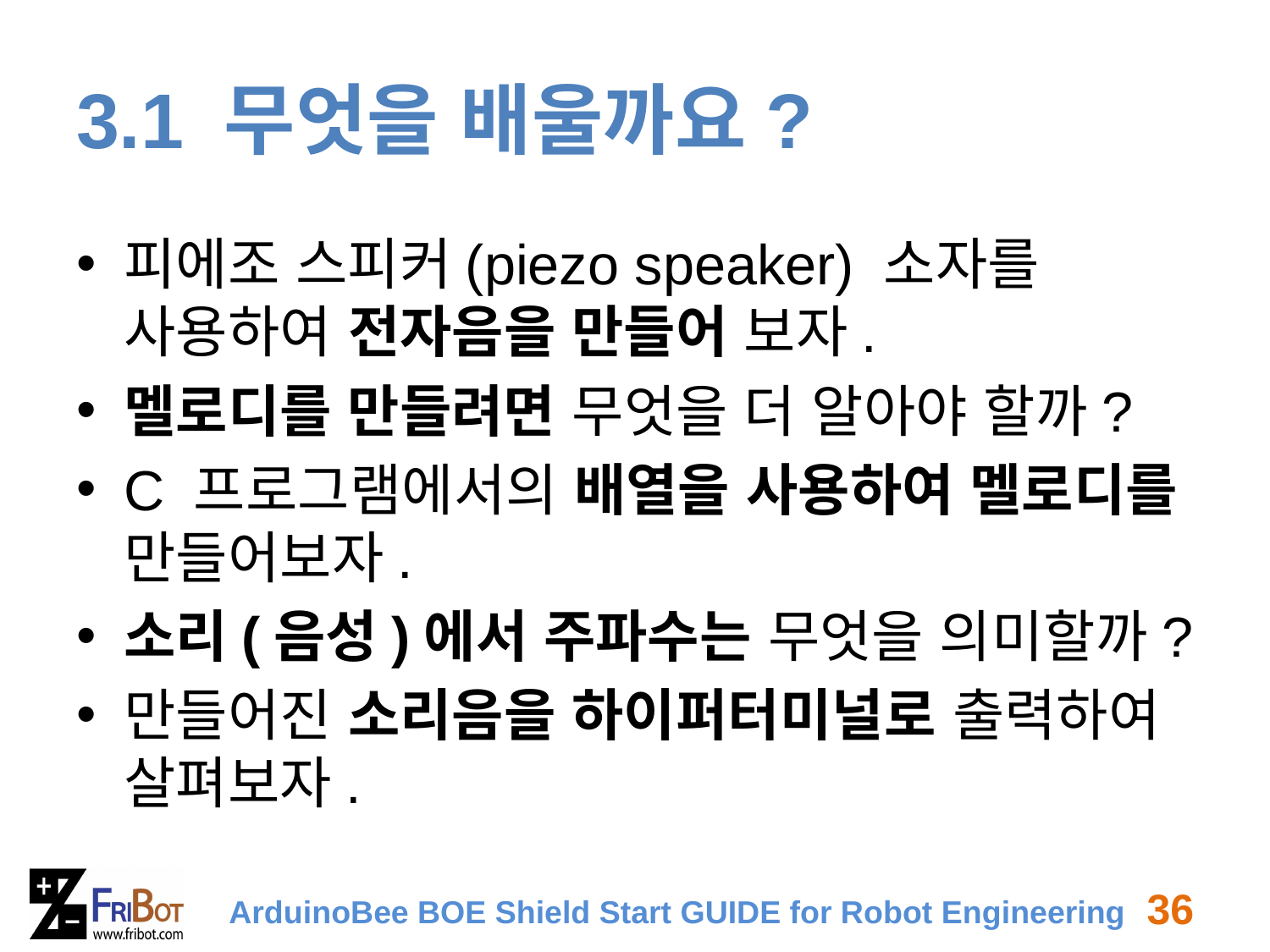

# 3.1 무엇을 배울까요?
피에조 스피커(piezo speaker) 소자를 사용하여 전자음을 만들어 보자.
멜로디를 만들려면 무엇을 더 알아야 할까?
C 프로그램에서의 배열을 사용하여 멜로디를 만들어보자.
소리(음성)에서 주파수는 무엇을 의미할까?
만들어진 소리음을 하이퍼터미널로 출력하여 살펴보자.
36